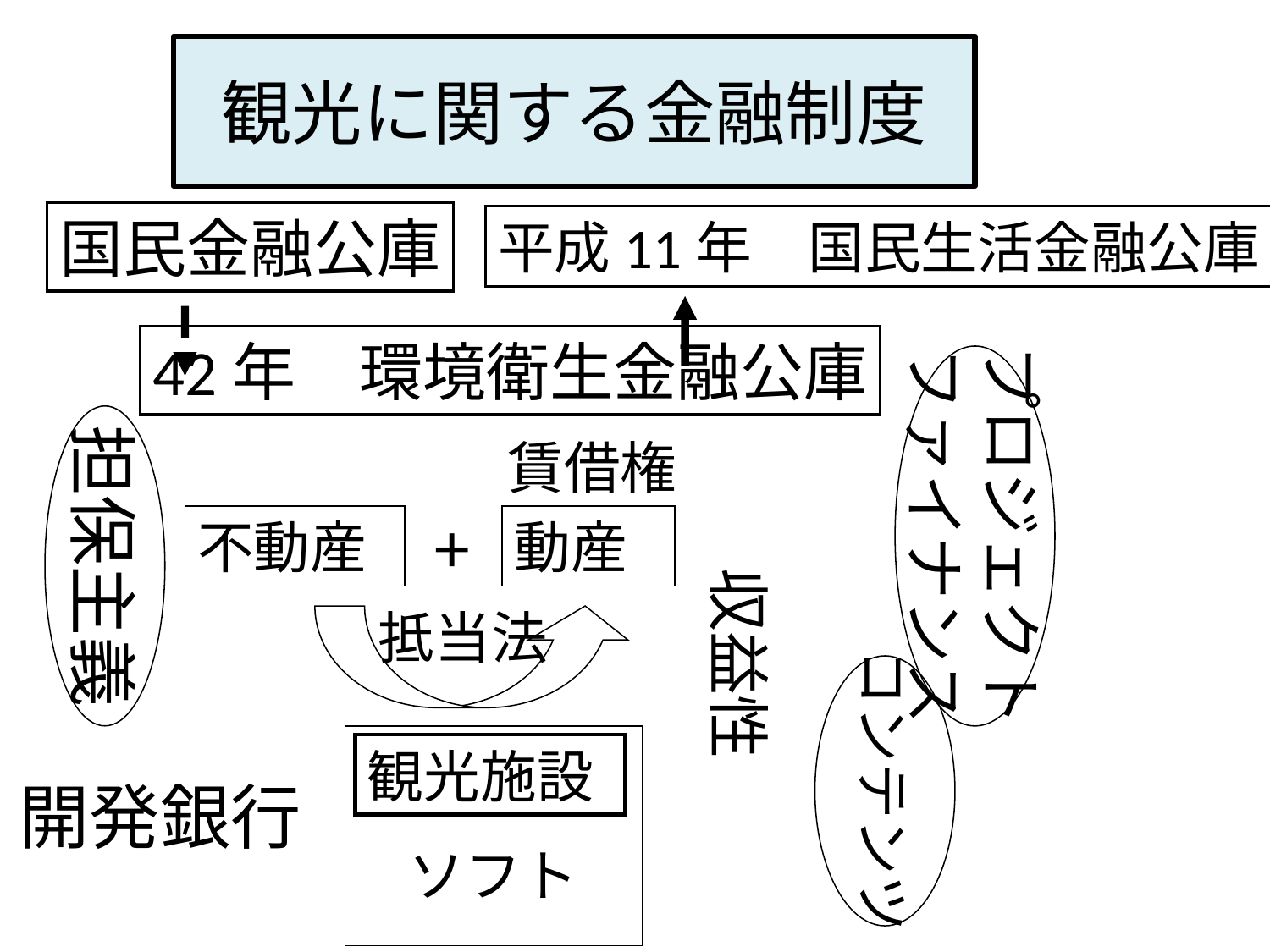

# 観光に関する金融制度
国民金融公庫
平成11年　国民生活金融公庫

42年　環境衛生金融公庫
プロジェクト
ファイナンス
担保主義
賃借権
+
不動産
動産
収益性
抵当法

コンテンツ

ソフト
観光施設
開発銀行